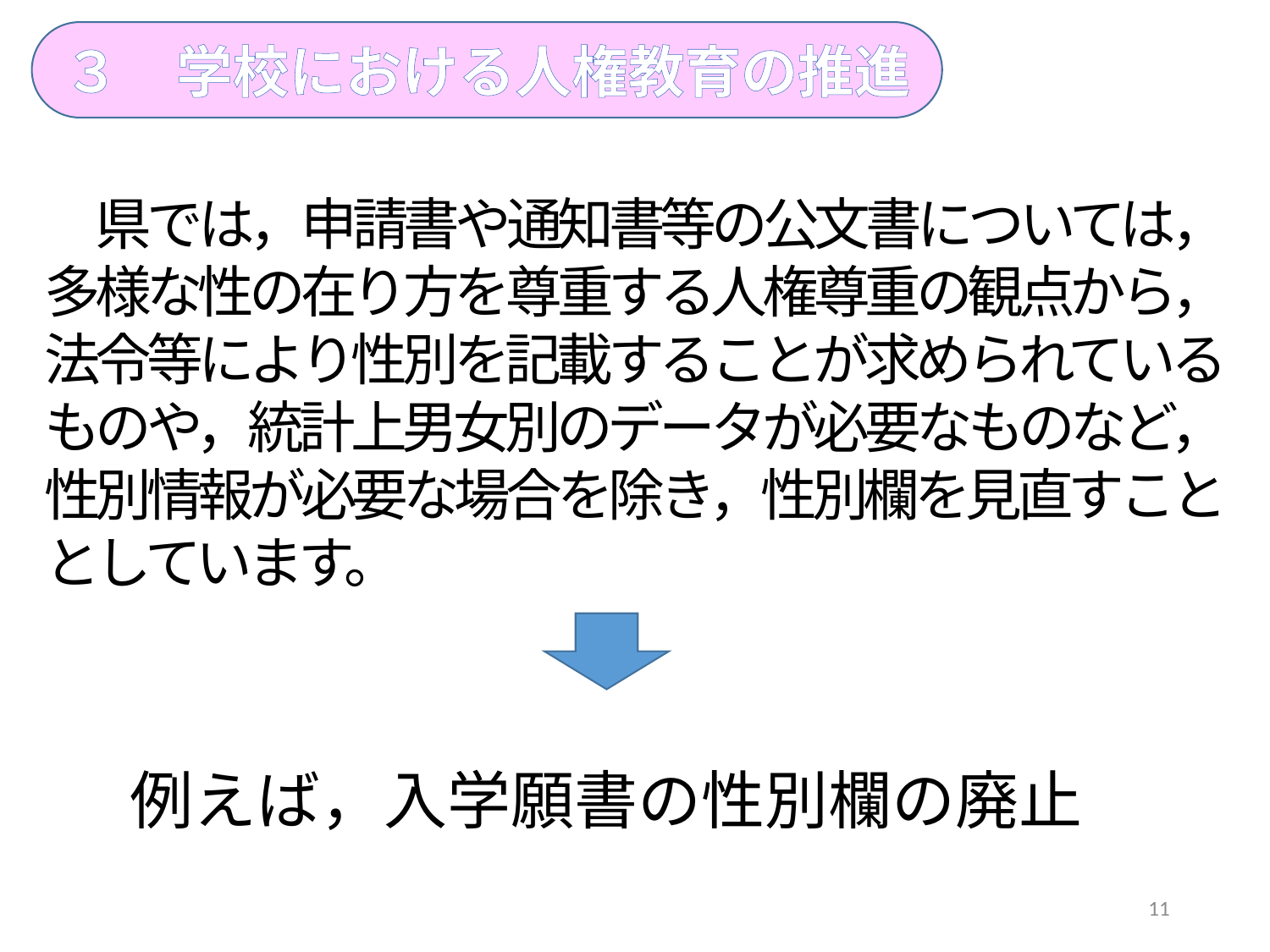

３　学校における人権教育の推進
　県では，申請書や通知書等の公文書については，多様な性の在り方を尊重する人権尊重の観点から，法令等により性別を記載することが求められているものや，統計上男女別のデータが必要なものなど，性別情報が必要な場合を除き，性別欄を見直すこととしています。

例えば，入学願書の性別欄の廃止
11